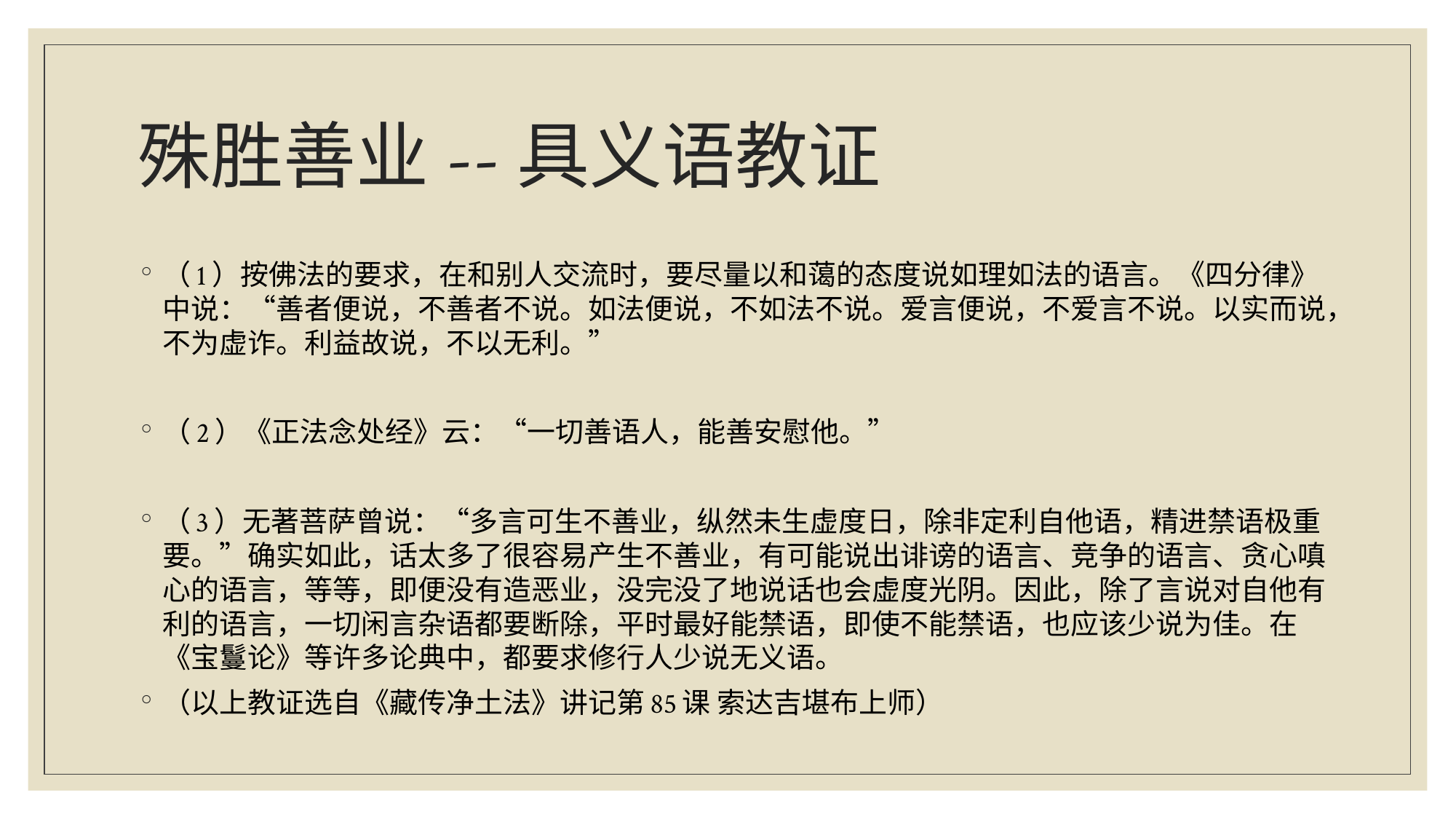

# 殊胜善业--具义语教证
（1）按佛法的要求，在和别人交流时，要尽量以和蔼的态度说如理如法的语言。《四分律》中说：“善者便说，不善者不说。如法便说，不如法不说。爱言便说，不爱言不说。以实而说，不为虚诈。利益故说，不以无利。”

（2）《正法念处经》云：“一切善语人，能善安慰他。”

（3）无著菩萨曾说：“多言可生不善业，纵然未生虚度日，除非定利自他语，精进禁语极重要。”确实如此，话太多了很容易产生不善业，有可能说出诽谤的语言、竞争的语言、贪心嗔心的语言，等等，即便没有造恶业，没完没了地说话也会虚度光阴。因此，除了言说对自他有利的语言，一切闲言杂语都要断除，平时最好能禁语，即使不能禁语，也应该少说为佳。在《宝鬘论》等许多论典中，都要求修行人少说无义语。
（以上教证选自《藏传净土法》讲记第85课 索达吉堪布上师）